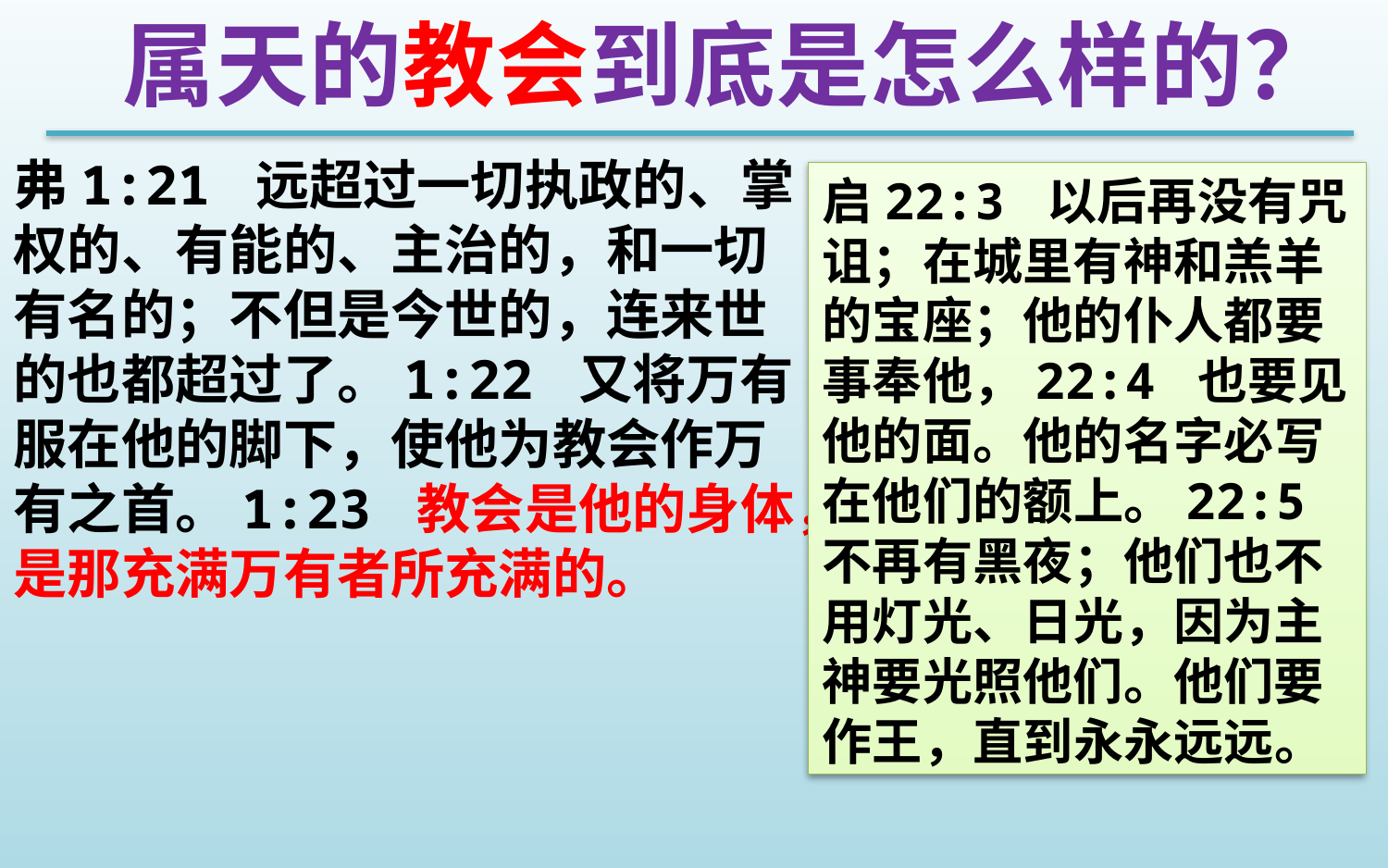

属天的教会到底是怎么样的？
弗1:21 远超过一切执政的、掌权的、有能的、主治的，和一切有名的；不但是今世的，连来世的也都超过了。1:22 又将万有服在他的脚下，使他为教会作万有之首。1:23 教会是他的身体，是那充满万有者所充满的。
启22:3 以后再没有咒诅；在城里有神和羔羊的宝座；他的仆人都要事奉他，22:4 也要见他的面。他的名字必写在他们的额上。22:5 不再有黑夜；他们也不用灯光、日光，因为主神要光照他们。他们要作王，直到永永远远。